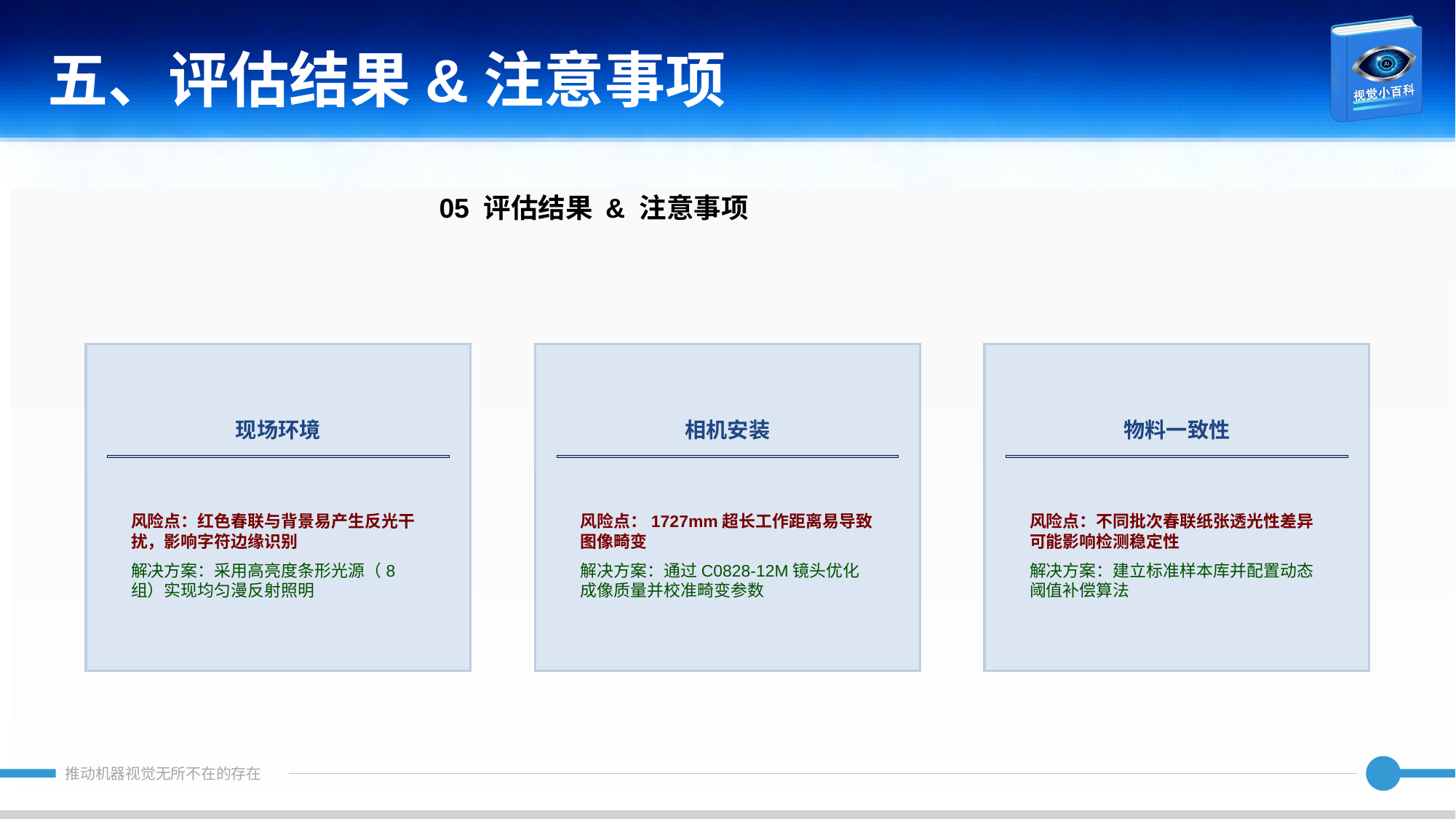

五、评估结果&注意事项

05 评估结果 & 注意事项

现场环境

相机安装

物料一致性

风险点：红色春联与背景易产生反光干扰，影响字符边缘识别
解决方案：采用高亮度条形光源（8组）实现均匀漫反射照明

风险点：1727mm超长工作距离易导致图像畸变
解决方案：通过C0828-12M镜头优化成像质量并校准畸变参数

风险点：不同批次春联纸张透光性差异可能影响检测稳定性
解决方案：建立标准样本库并配置动态阈值补偿算法
10